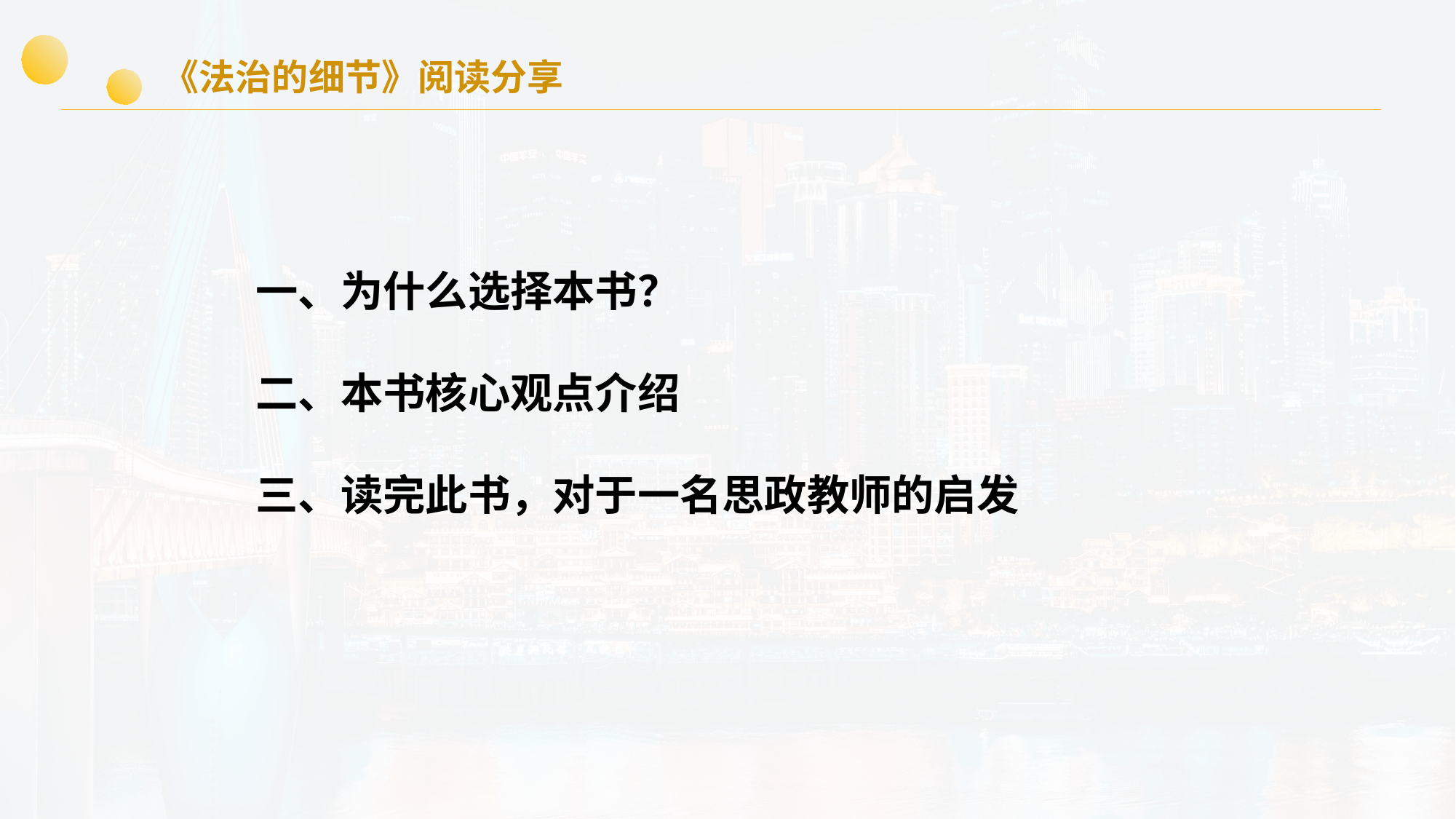

《法治的细节》阅读分享
一、为什么选择本书？
二、本书核心观点介绍
三、读完此书，对于一名思政教师的启发